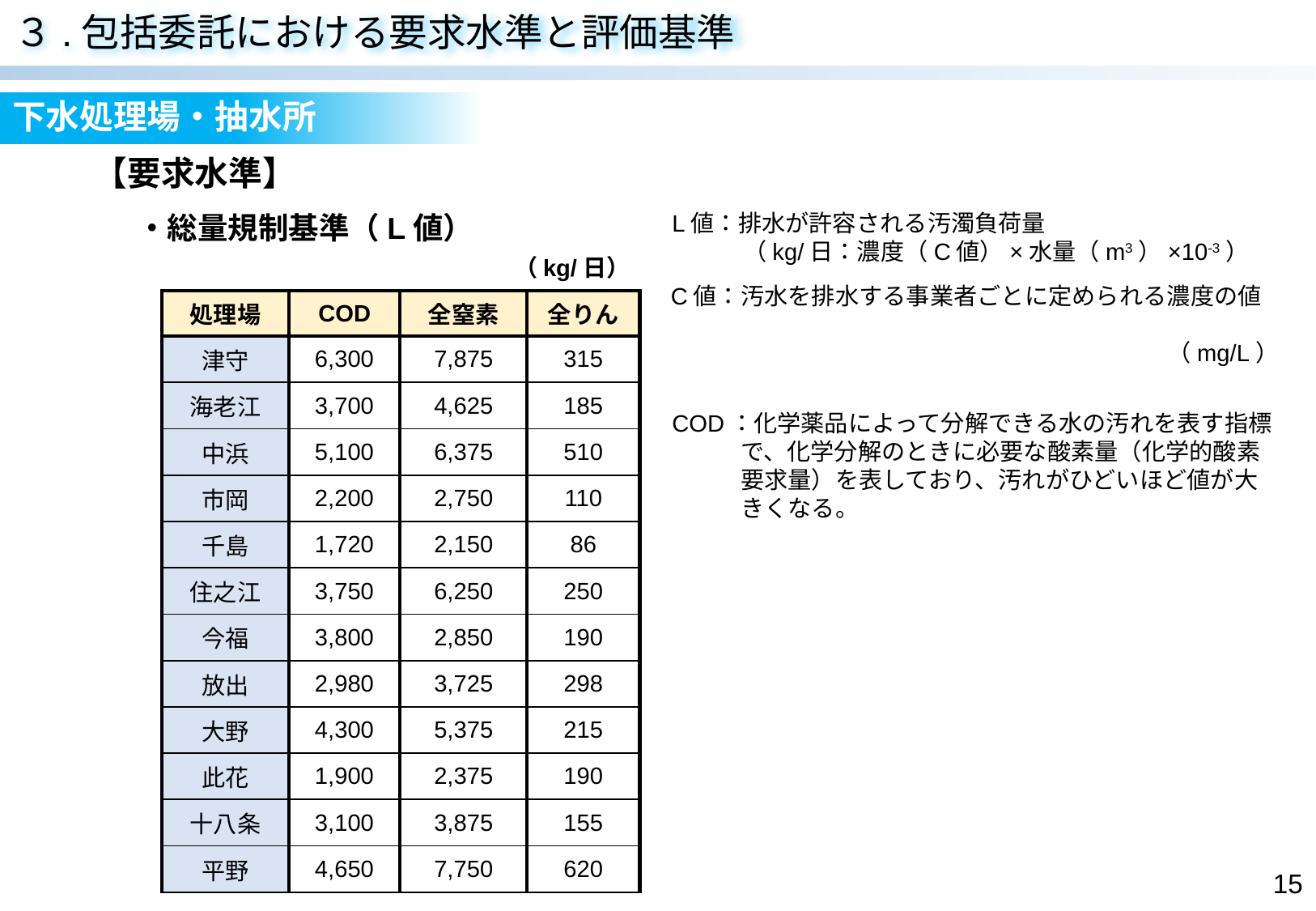

３.包括委託における要求水準と評価基準
下水処理場・抽水所
【要求水準】
L値：排水が許容される汚濁負荷量
　　　（kg/日：濃度（C値）×水量（m3）×10-3）
・総量規制基準（L値）
（kg/日）
C値：汚水を排水する事業者ごとに定められる濃度の値
　　　　　　　　　　　　　　　　　　　　　（mg/L）
| 処理場 | COD | 全窒素 | 全りん |
| --- | --- | --- | --- |
| 津守 | 6,300 | 7,875 | 315 |
| 海老江 | 3,700 | 4,625 | 185 |
| 中浜 | 5,100 | 6,375 | 510 |
| 市岡 | 2,200 | 2,750 | 110 |
| 千島 | 1,720 | 2,150 | 86 |
| 住之江 | 3,750 | 6,250 | 250 |
| 今福 | 3,800 | 2,850 | 190 |
| 放出 | 2,980 | 3,725 | 298 |
| 大野 | 4,300 | 5,375 | 215 |
| 此花 | 1,900 | 2,375 | 190 |
| 十八条 | 3,100 | 3,875 | 155 |
| 平野 | 4,650 | 7,750 | 620 |
COD：化学薬品によって分解できる水の汚れを表す指標
            で、化学分解のときに必要な酸素量（化学的酸素
            要求量）を表しており、汚れがひどいほど値が大
            きくなる。
15